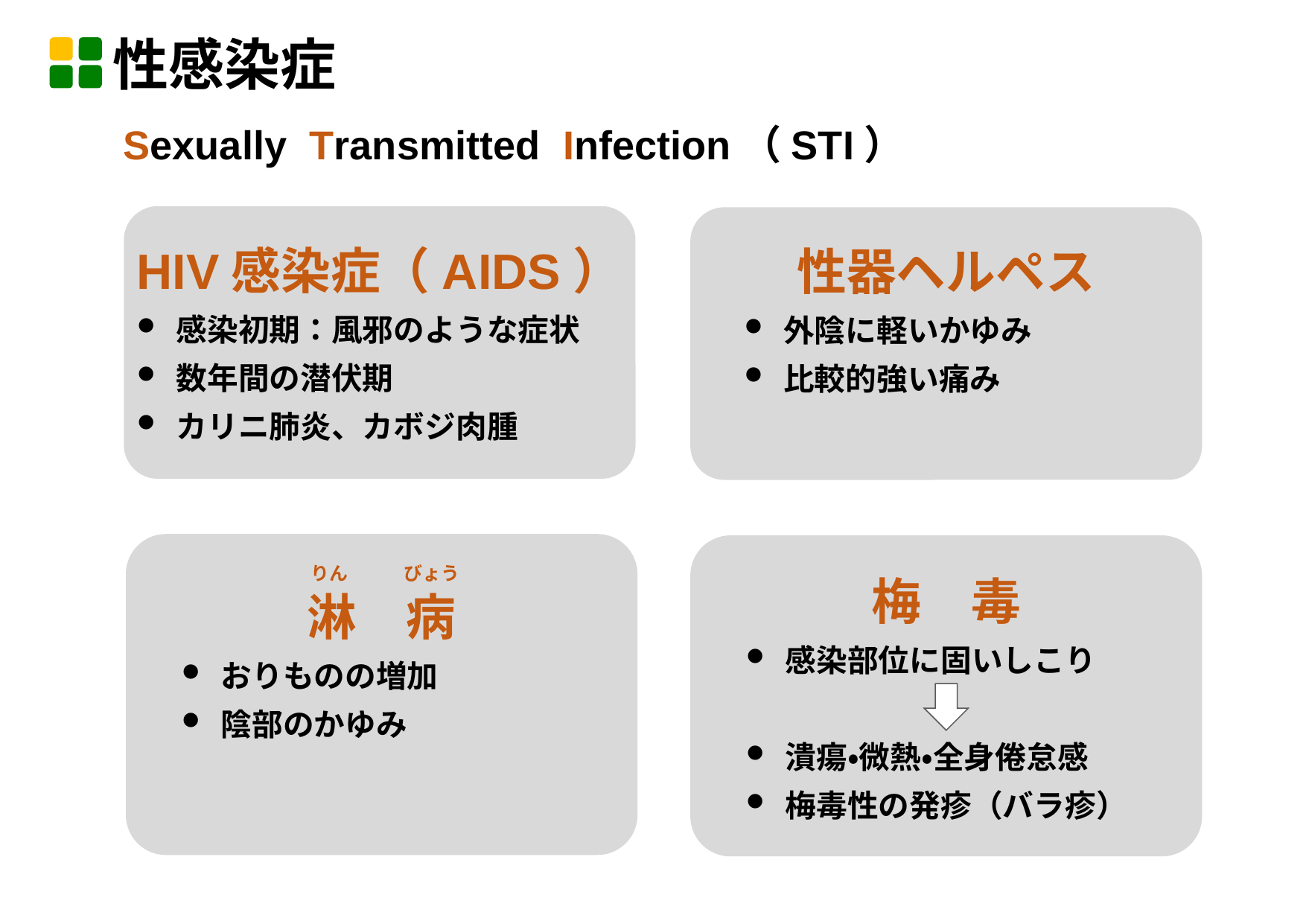

性感染症

Sexually  Transmitted  Infection（STI）
HIV感染症（AIDS）
 感染初期：風邪のような症状
 数年間の潜伏期
 カリニ肺炎、カボジ肉腫
性器ヘルペス
 外陰に軽いかゆみ
 比較的強い痛み

淋　病
 おりものの増加
 陰部のかゆみ
りん　　　びょう

梅　毒
 感染部位に固いしこり

 潰瘍・微熱・全身倦怠感
 梅毒性の発疹（バラ疹）